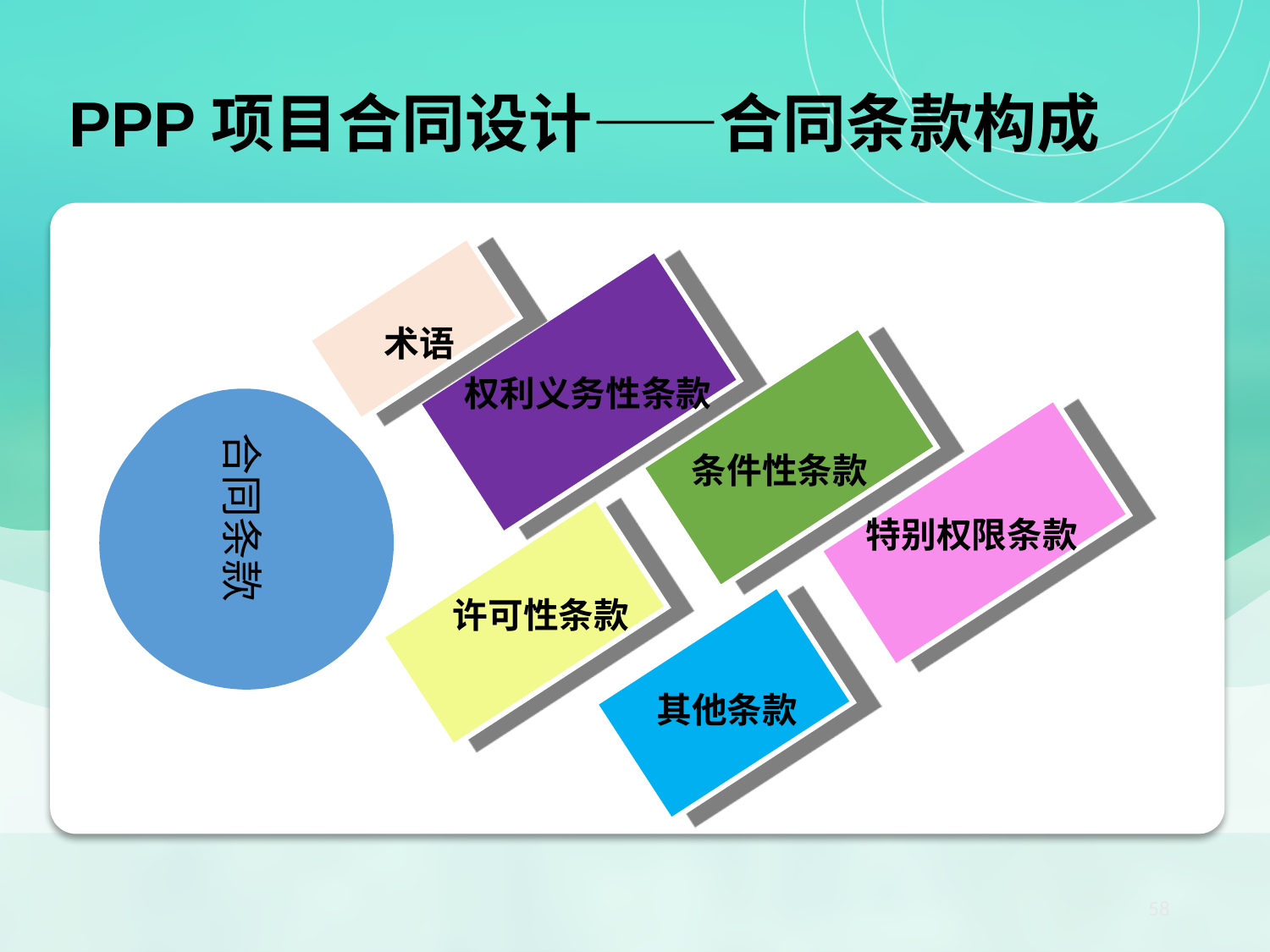

PPP项目合同设计——合同条款构成
【小结】PPP项目核心法律关系：项目合同

术语

权利义务性条款

合同条款

条件性条款

特别权限条款

许可性条款

其他条款
58